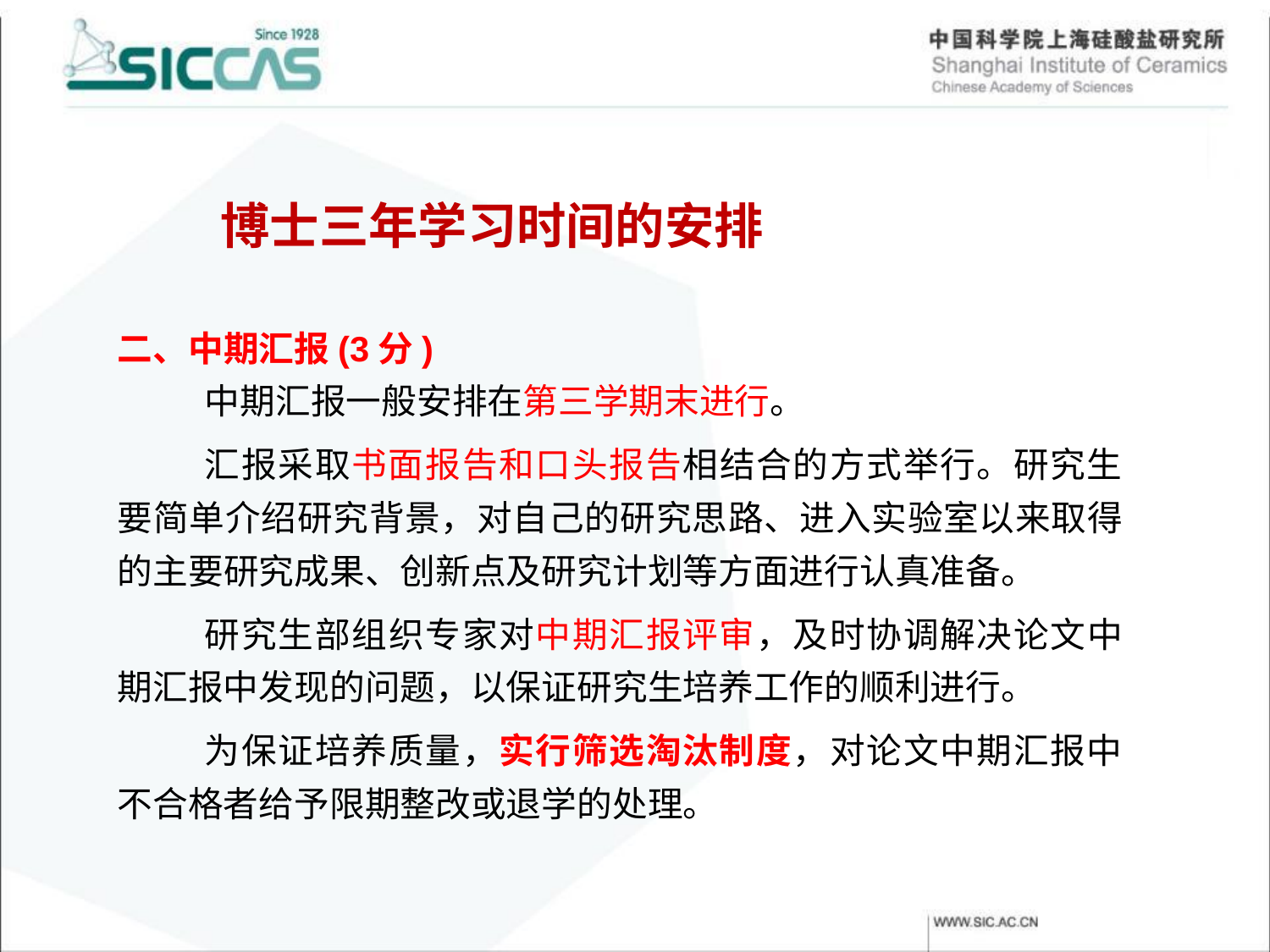

博士三年学习时间的安排
二、中期汇报(3分)
中期汇报一般安排在第三学期末进行。
汇报采取书面报告和口头报告相结合的方式举行。研究生要简单介绍研究背景，对自己的研究思路、进入实验室以来取得的主要研究成果、创新点及研究计划等方面进行认真准备。
研究生部组织专家对中期汇报评审，及时协调解决论文中期汇报中发现的问题，以保证研究生培养工作的顺利进行。
为保证培养质量，实行筛选淘汰制度，对论文中期汇报中不合格者给予限期整改或退学的处理。